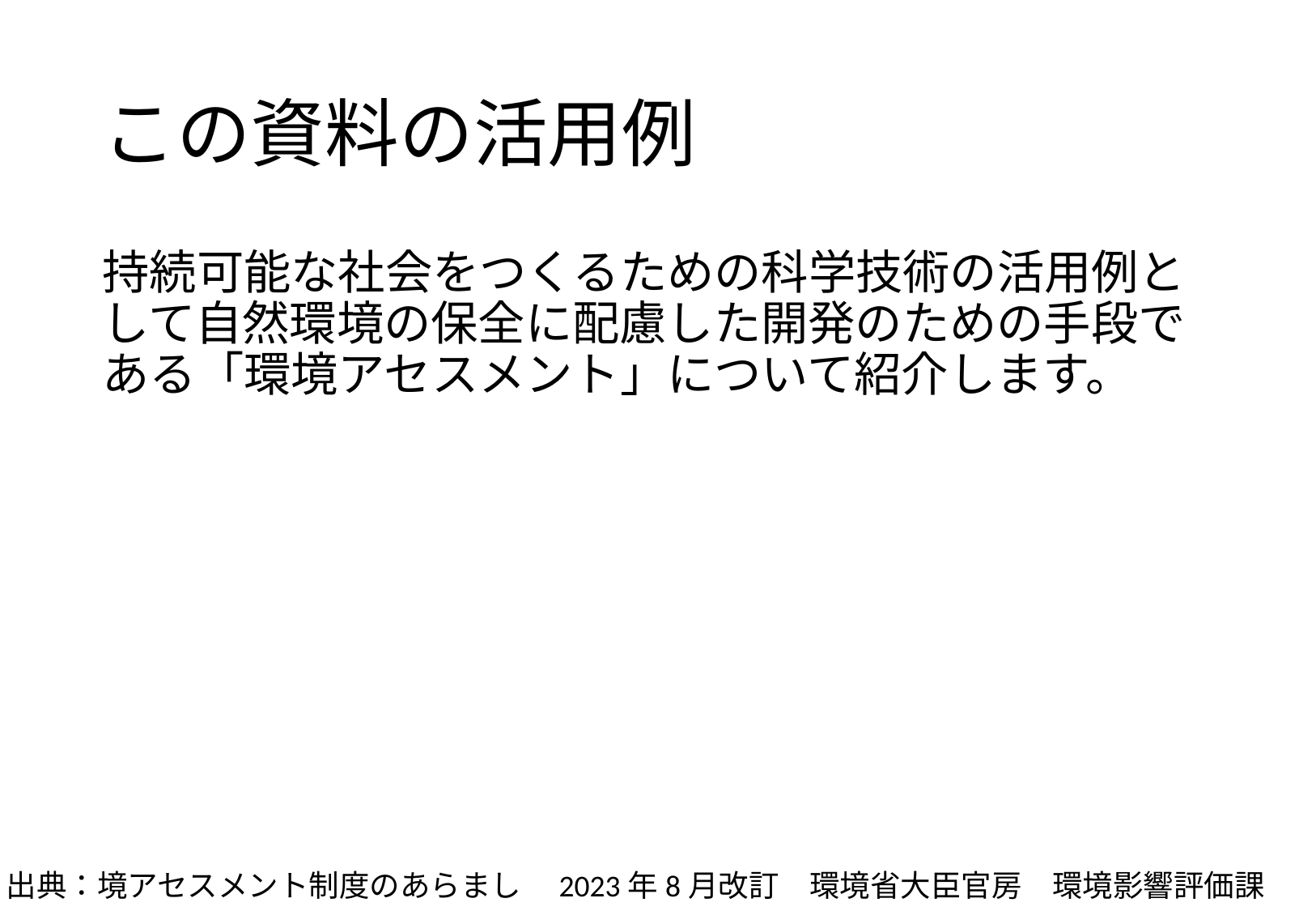

# この資料の活用例
持続可能な社会をつくるための科学技術の活用例として自然環境の保全に配慮した開発のための手段である「環境アセスメント」について紹介します。

出典：境アセスメント制度のあらまし　2023年8月改訂　環境省大臣官房　環境影響評価課